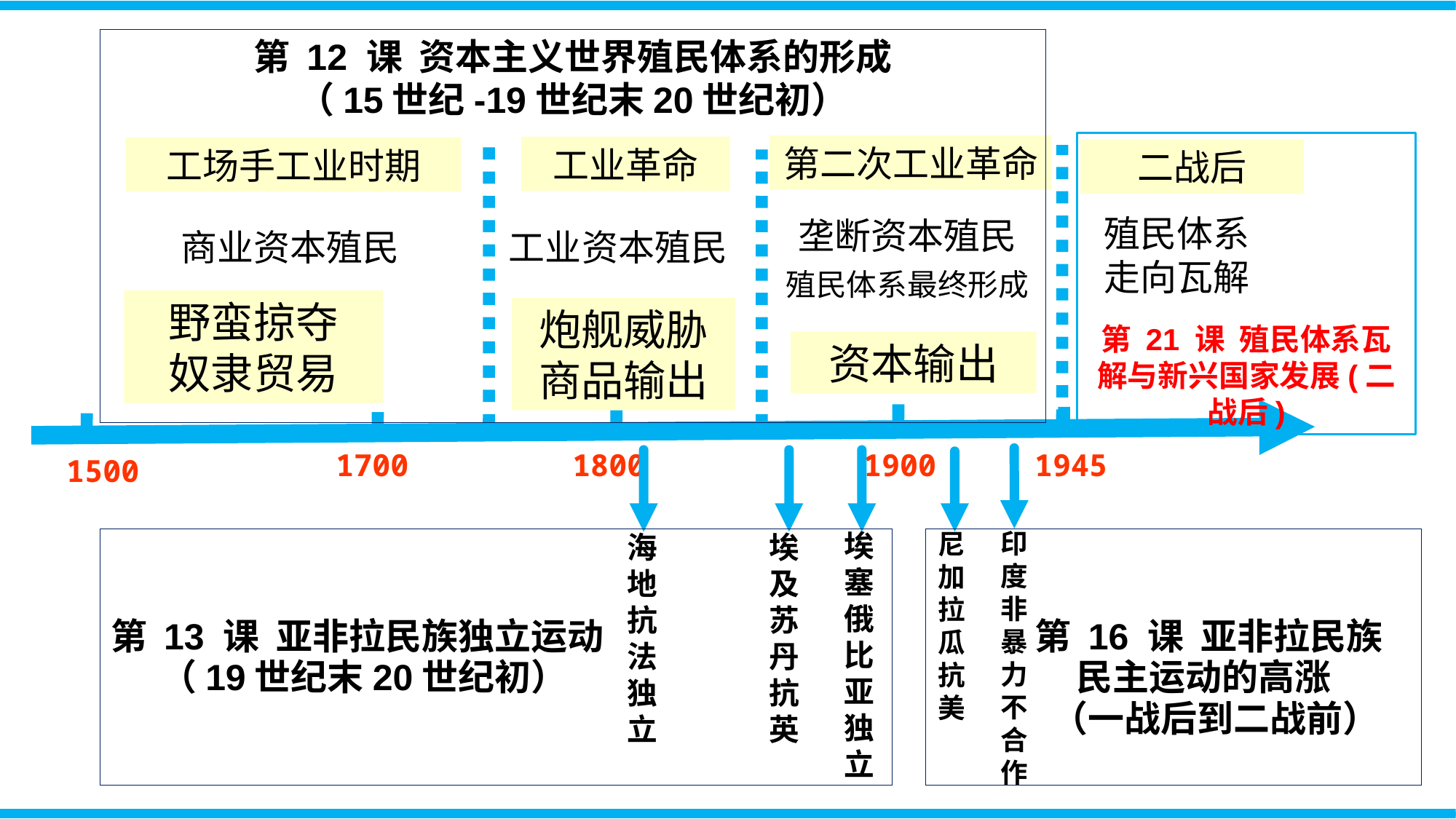

第 12 课  资本主义世界殖民体系的形成
（15世纪-19世纪末20世纪初）

第 21 课  殖民体系瓦解与新兴国家发展(二战后)
第二次工业革命
工业革命
 工场手工业时期
  二战后

殖民体系走向瓦解
垄断资本殖民
殖民体系最终形成
商业资本殖民
工业资本殖民
野蛮掠夺
奴隶贸易
炮舰威胁
商品输出
资本输出

1700
1800
1900
1945
1500

埃塞俄比亚独立
印度非暴力不合作
尼加拉瓜抗美
海地抗法独立
埃及苏丹抗英

           第 16 课  亚非拉民族
                民主运动的高涨
             （一战后到二战前）

第 13 课  亚非拉民族独立运动
     （19世纪末20世纪初）